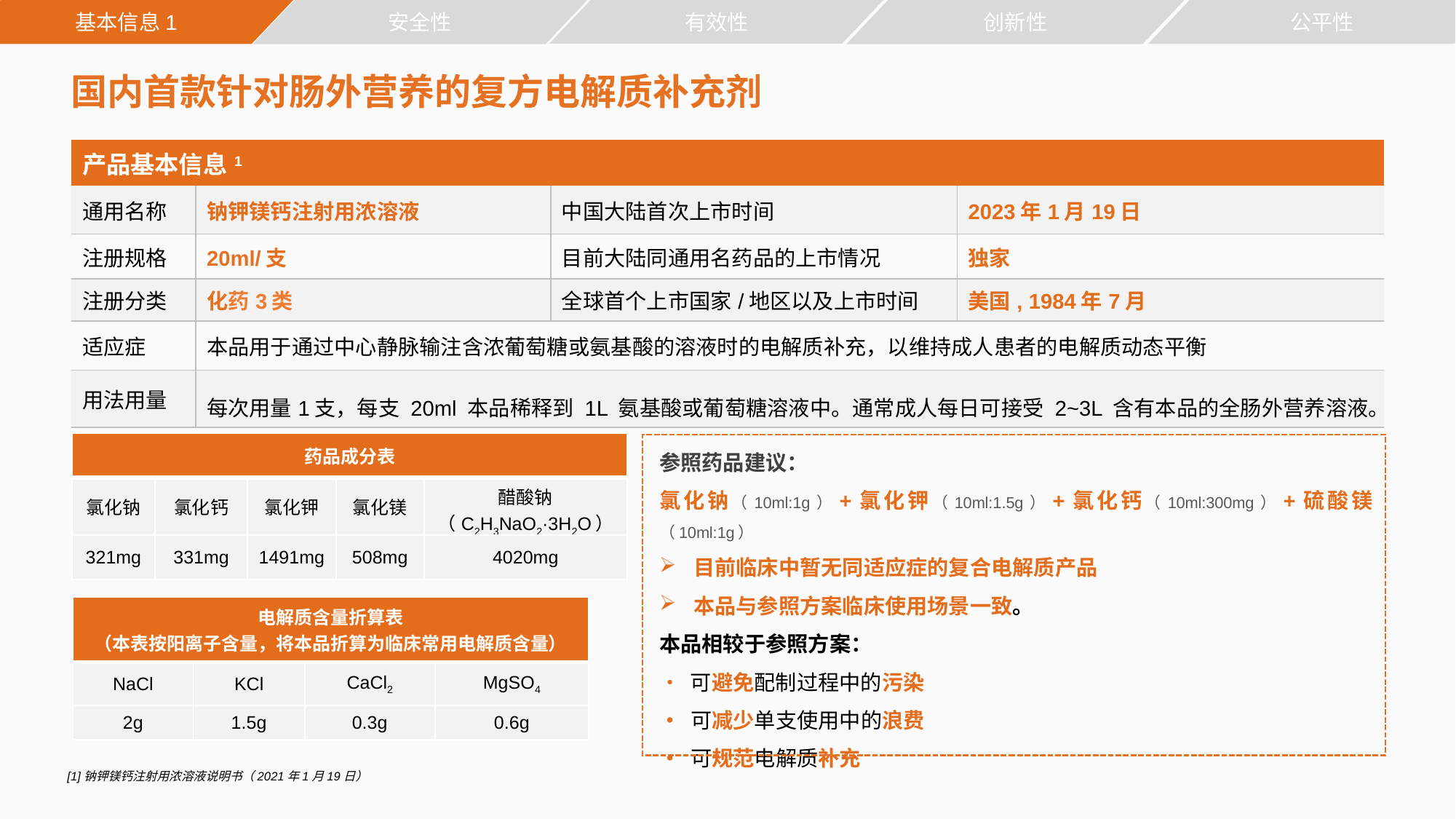

有效性
公平性
基本信息1
安全性
创新性
国内首款针对肠外营养的复方电解质补充剂
| 产品基本信息1 |  |  |  |
| --- | --- | --- | --- |
| 通用名称 | 钠钾镁钙注射用浓溶液 | 中国大陆首次上市时间 | 2023年1月19日 |
| 注册规格 | 20ml/支 | 目前大陆同通用名药品的上市情况 | 独家 |
| 注册分类 | 化药3类 | 全球首个上市国家/地区以及上市时间 | 美国, 1984年7月 |
| 适应症 | 本品用于通过中心静脉输注含浓葡萄糖或氨基酸的溶液时的电解质补充，以维持成人患者的电解质动态平衡 |  |  |
| 用法用量 | 每次用量1支，每支 20ml 本品稀释到 1L 氨基酸或葡萄糖溶液中。通常成人每日可接受 2~3L 含有本品的全肠外营养溶液。 |  |  |
参照药品建议：
氯化钠（10ml:1g）+氯化钾（10ml:1.5g）+氯化钙（10ml:300mg）+硫酸镁（10ml:1g）
目前临床中暂无同适应症的复合电解质产品
本品与参照方案临床使用场景一致。
本品相较于参照方案：
• 可避免配制过程中的污染
• 可减少单支使用中的浪费
• 可规范电解质补充

| 药品成分表 |  |  |  |  |
| --- | --- | --- | --- | --- |
| 氯化钠 | 氯化钙 | 氯化钾 | 氯化镁 | 醋酸钠 （C2H3NaO2·3H2O） |
| 321mg | 331mg | 1491mg | 508mg | 4020mg |
| 电解质含量折算表 （本表按阳离子含量，将本品折算为临床常用电解质含量） |  |  |  |
| --- | --- | --- | --- |
| NaCl | KCl | CaCl2 | MgSO4 |
| 2g | 1.5g | 0.3g | 0.6g |
[1]钠钾镁钙注射用浓溶液说明书（2021年1月19日）